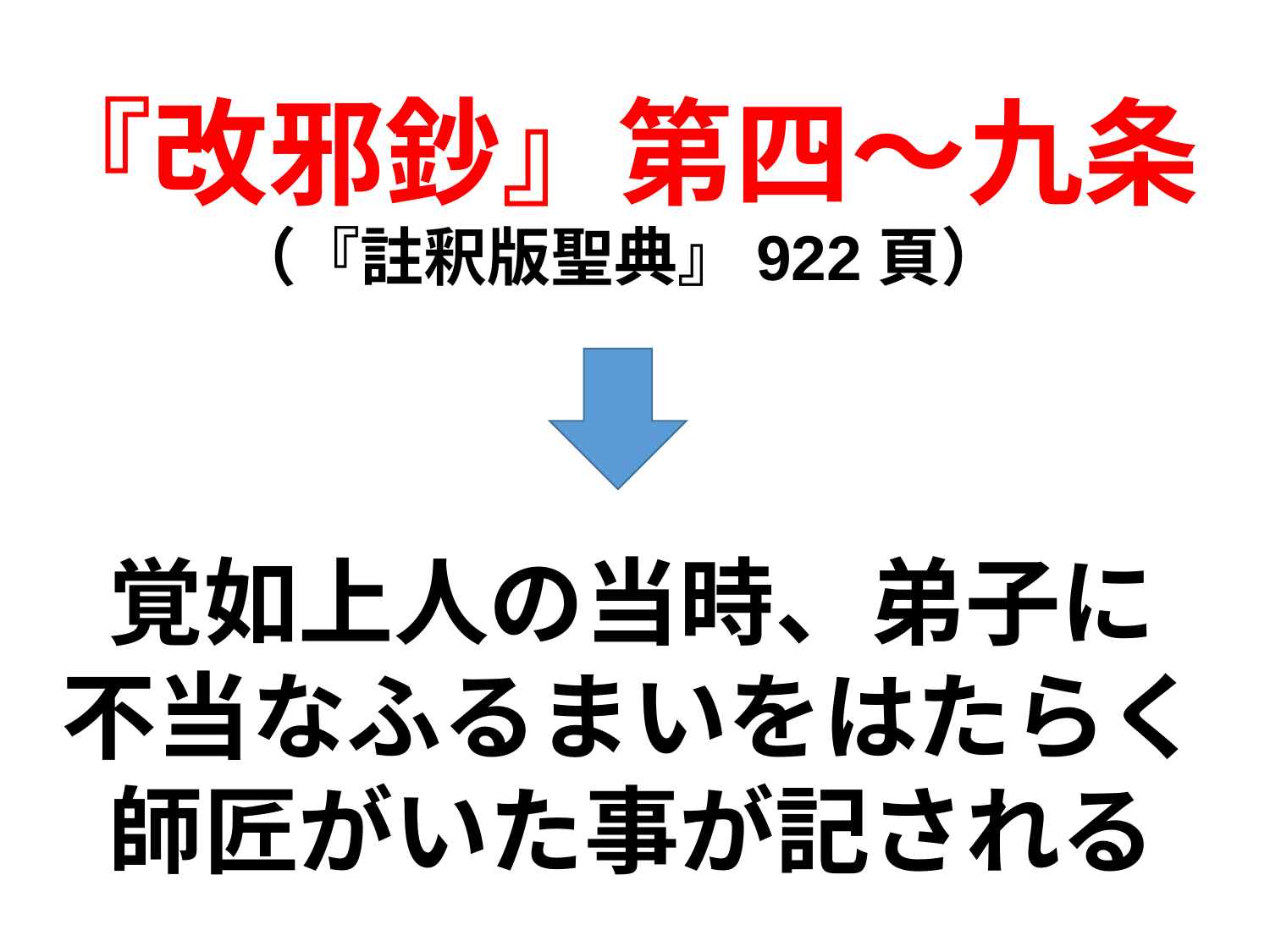

『改邪鈔』第四～九条
（『註釈版聖典』922頁）

覚如上人の当時、弟子に
不当なふるまいをはたらく師匠がいた事が記される